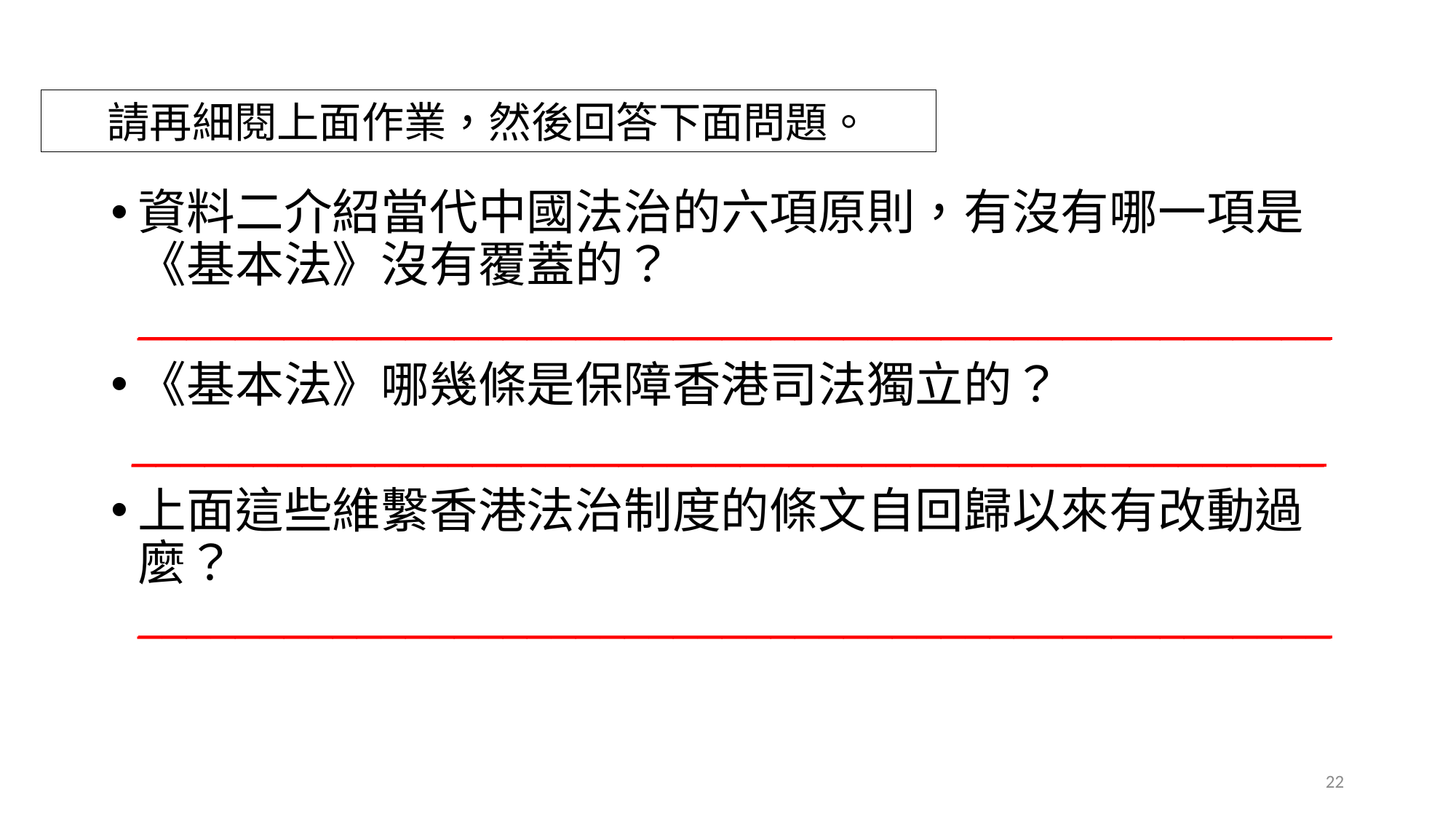

請再細閱上面作業，然後回答下面問題。
資料二介紹當代中國法治的六項原則，有沒有哪一項是《基本法》沒有覆蓋的？_________________________________________________
《基本法》哪幾條是保障香港司法獨立的？
_________________________________________________
上面這些維繫香港法治制度的條文自回歸以來有改動過麼？_________________________________________________

22